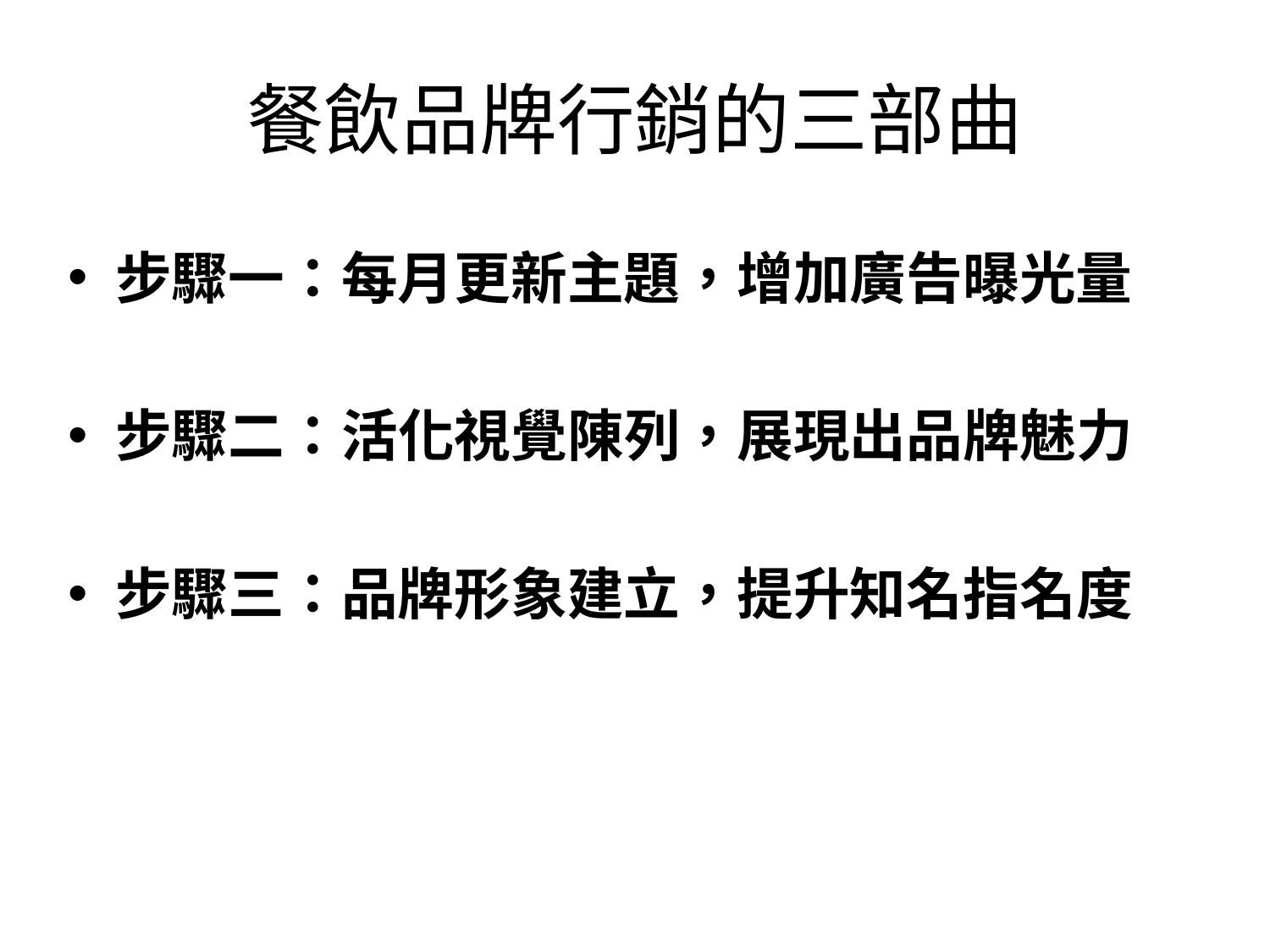

# 餐飲品牌行銷的三部曲
步驟一：每月更新主題，增加廣告曝光量

步驟二：活化視覺陳列，展現出品牌魅力

步驟三：品牌形象建立，提升知名指名度